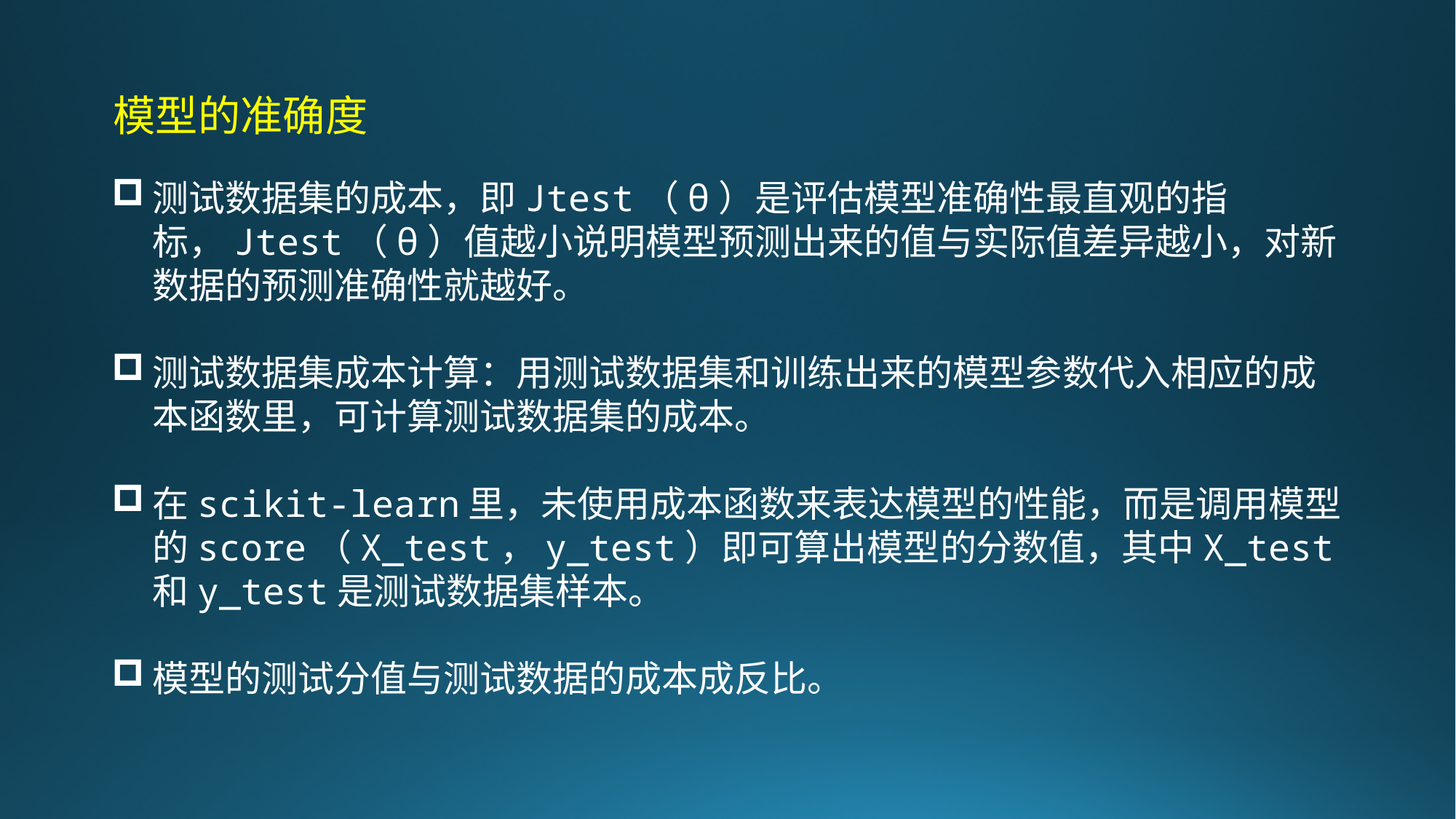

模型的准确度
测试数据集的成本，即Jtest（θ）是评估模型准确性最直观的指标，Jtest（θ）值越小说明模型预测出来的值与实际值差异越小，对新数据的预测准确性就越好。

测试数据集成本计算：用测试数据集和训练出来的模型参数代入相应的成本函数里，可计算测试数据集的成本。

在scikit-learn里，未使用成本函数来表达模型的性能，而是调用模型的score（X_test，y_test）即可算出模型的分数值，其中X_test和y_test是测试数据集样本。

模型的测试分值与测试数据的成本成反比。